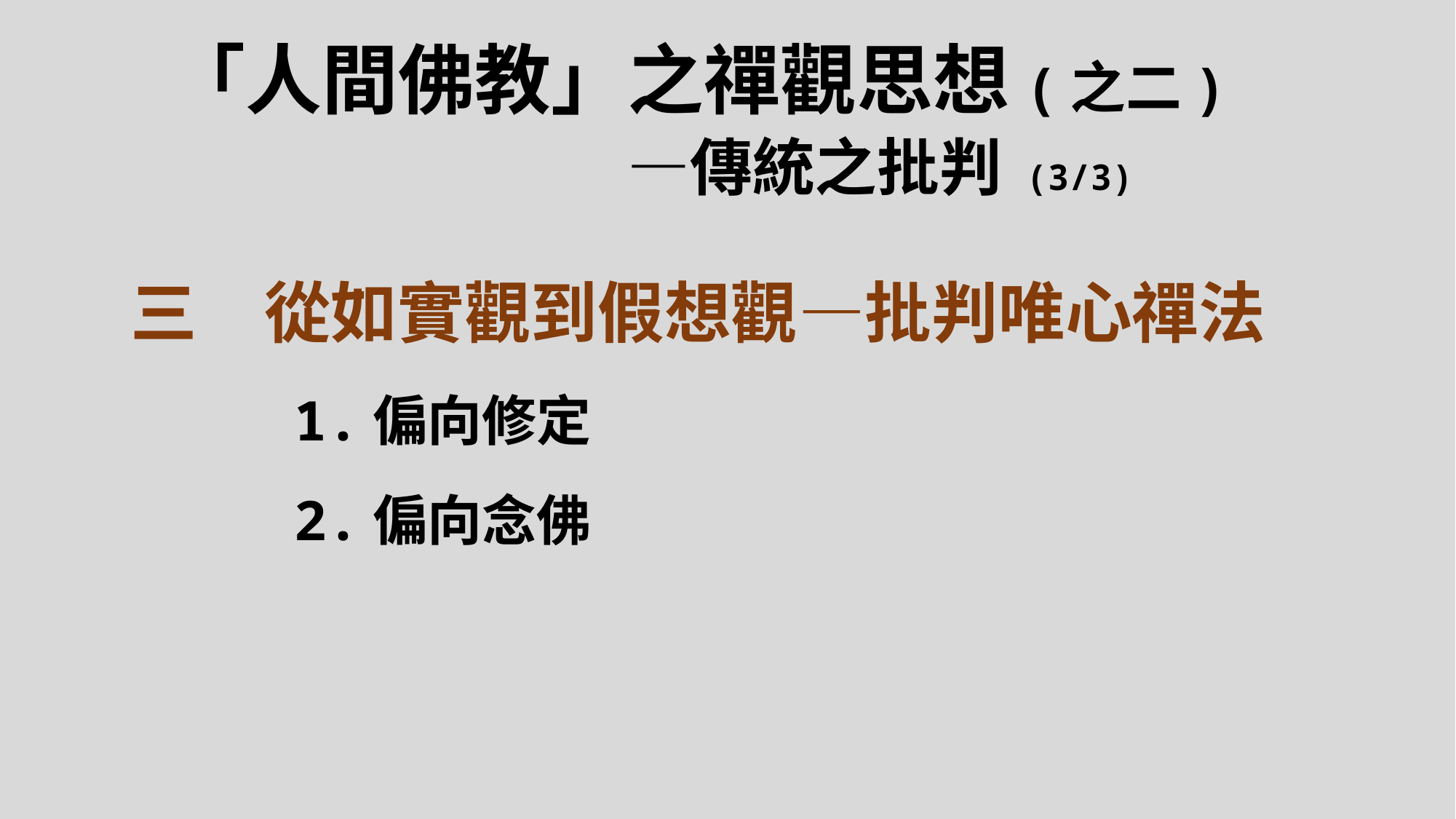

「人間佛教」之禪觀思想(之二)
　　　　　　—傳統之批判 (3/3)
三　從如實觀到假想觀—批判唯心禪法
     1.偏向修定
     2.偏向念佛